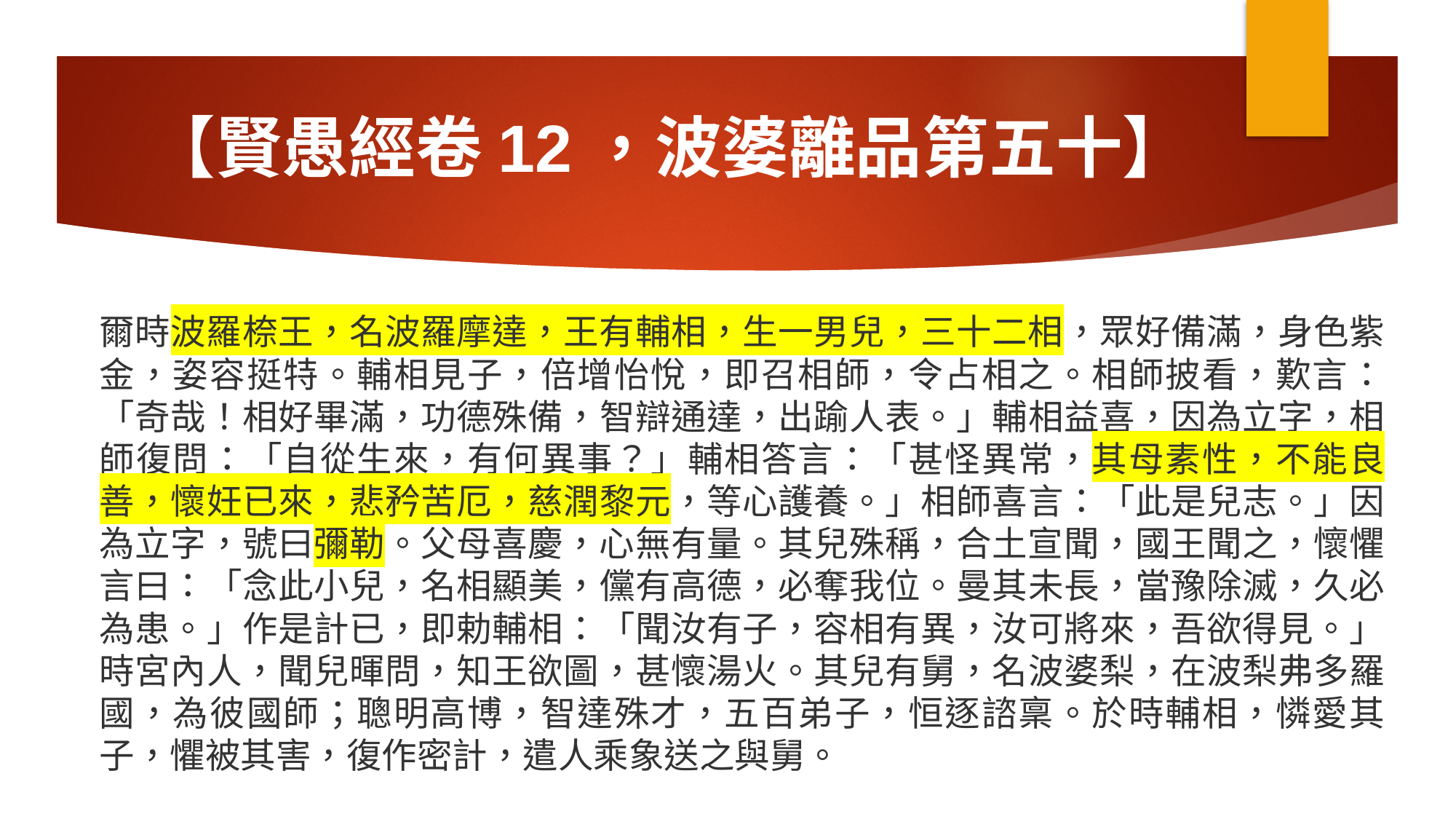

【賢愚經卷12，波婆離品第五十】
爾時波羅㮈王，名波羅摩達，王有輔相，生一男兒，三十二相，眾好備滿，身色紫金，姿容挺特。輔相見子，倍增怡悅，即召相師，令占相之。相師披看，歎言：「奇哉！相好畢滿，功德殊備，智辯通達，出踰人表。」輔相益喜，因為立字，相師復問：「自從生來，有何異事？」輔相答言：「甚怪異常，其母素性，不能良善，懷妊已來，悲矜苦厄，慈潤黎元，等心護養。」相師喜言：「此是兒志。」因為立字，號曰彌勒。父母喜慶，心無有量。其兒殊稱，合土宣聞，國王聞之，懷懼言曰：「念此小兒，名相顯美，儻有高德，必奪我位。曼其未長，當豫除滅，久必為患。」作是計已，即勅輔相：「聞汝有子，容相有異，汝可將來，吾欲得見。」時宮內人，聞兒暉問，知王欲圖，甚懷湯火。其兒有舅，名波婆梨，在波梨弗多羅國，為彼國師；聰明高博，智達殊才，五百弟子，恒逐諮稟。於時輔相，憐愛其子，懼被其害，復作密計，遣人乘象送之與舅。